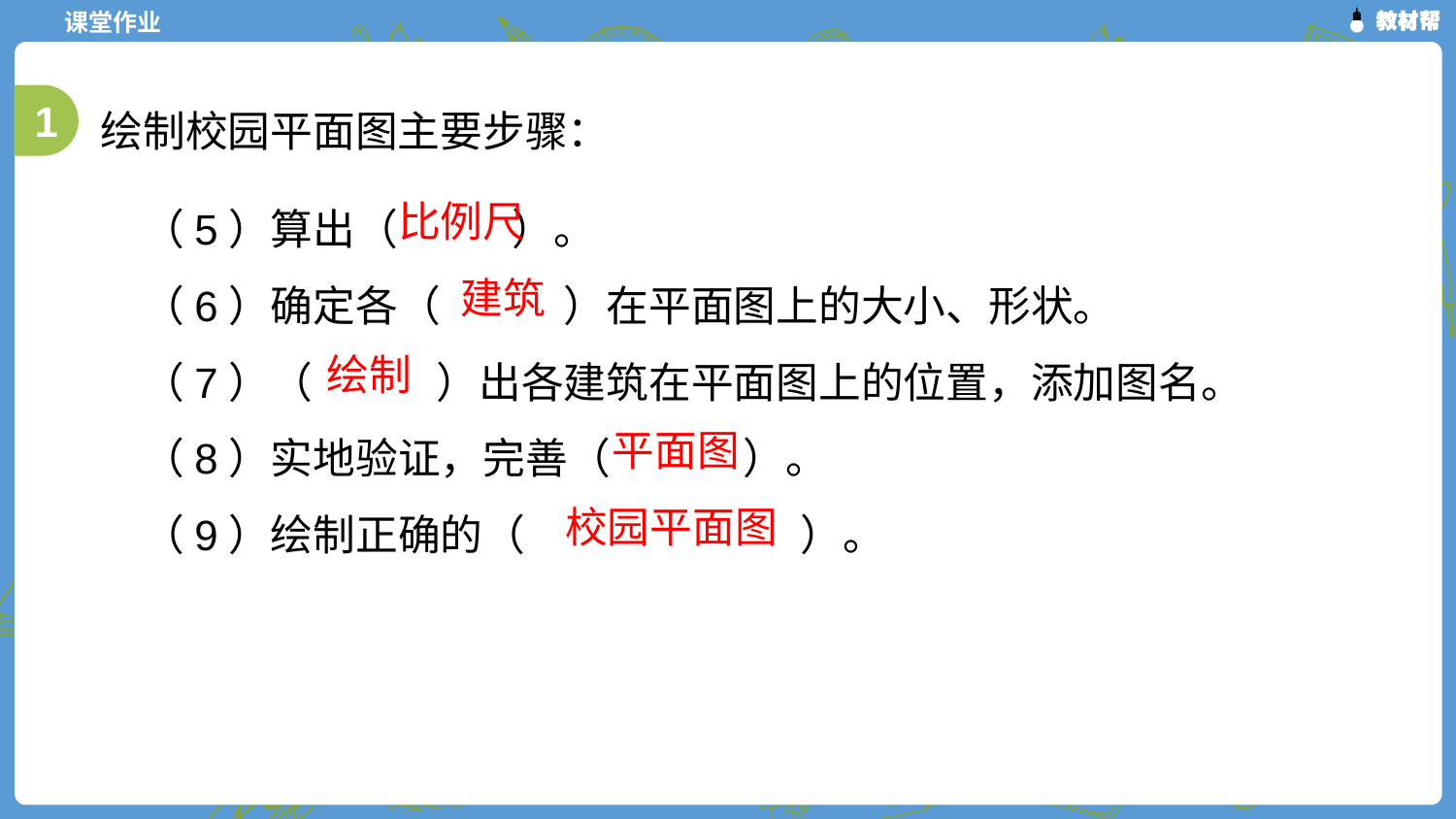

绘制校园平面图主要步骤：
1
（5）算出（            ）。
（6）确定各（             ）在平面图上的大小、形状。
（7）（             ）出各建筑在平面图上的位置，添加图名。
（8）实地验证，完善（              ）。
（9）绘制正确的（                             ）。
比例尺
建筑
绘制
平面图
校园平面图